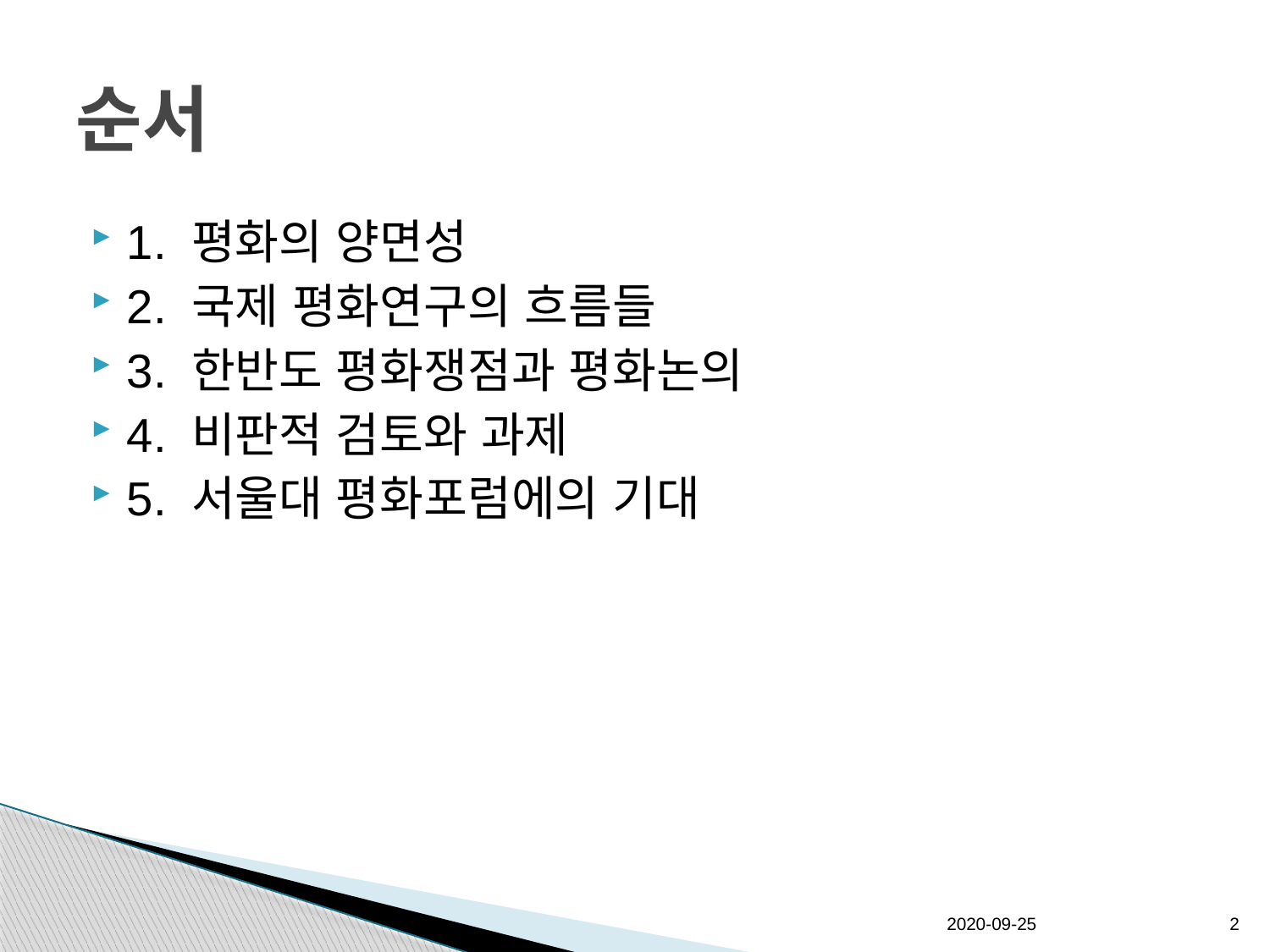

# 순서
1. 평화의 양면성
2. 국제 평화연구의 흐름들
3. 한반도 평화쟁점과 평화논의
4. 비판적 검토와 과제
5. 서울대 평화포럼에의 기대
2020-09-25
2